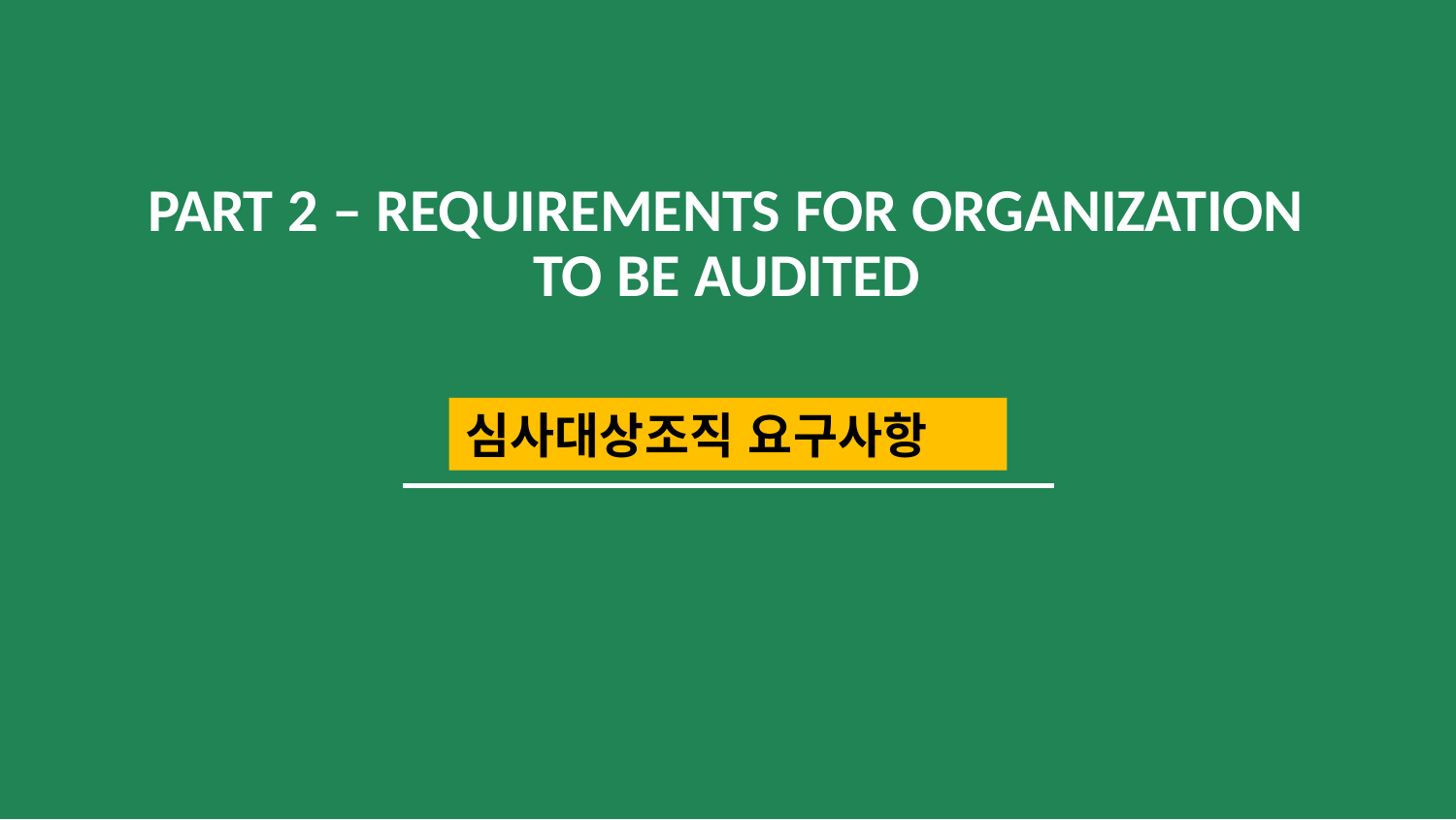

# PART 2 – REQUIREMENTS FOR ORGANIZATION TO BE AUDITED
심사대상조직 요구사항